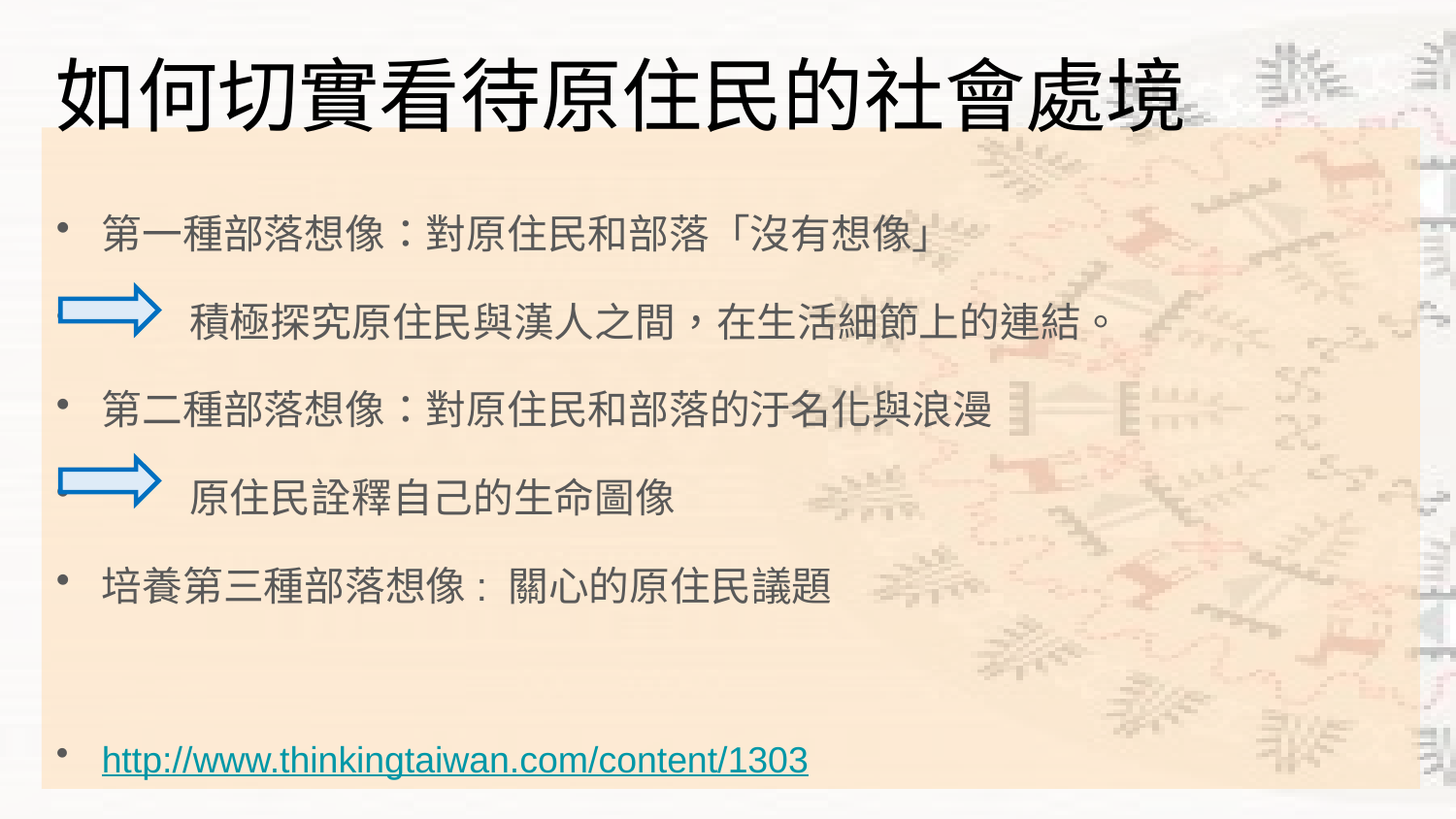

# 如何切實看待原住民的社會處境

第一種部落想像：對原住民和部落「沒有想像」
       積極探究原住民與漢人之間，在生活細節上的連結。
第二種部落想像：對原住民和部落的汙名化與浪漫
       原住民詮釋自己的生命圖像
培養第三種部落想像: 關心的原住民議題

http://www.thinkingtaiwan.com/content/1303